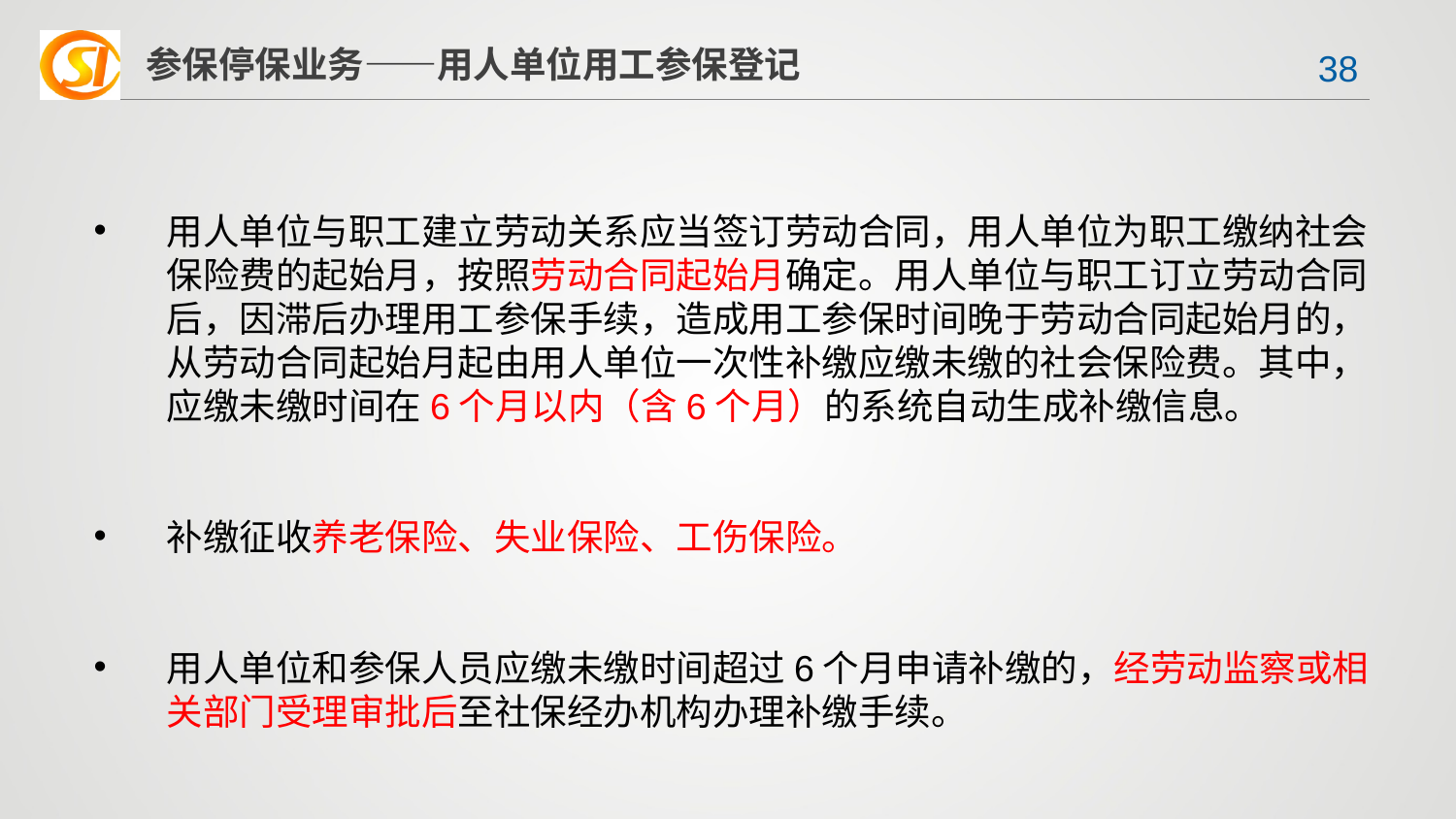

参保停保业务——用人单位用工参保登记

用人单位与职工建立劳动关系应当签订劳动合同，用人单位为职工缴纳社会保险费的起始月，按照劳动合同起始月确定。用人单位与职工订立劳动合同后，因滞后办理用工参保手续，造成用工参保时间晚于劳动合同起始月的，从劳动合同起始月起由用人单位一次性补缴应缴未缴的社会保险费。其中，应缴未缴时间在6个月以内（含6个月）的系统自动生成补缴信息。

补缴征收养老保险、失业保险、工伤保险。

用人单位和参保人员应缴未缴时间超过6个月申请补缴的，经劳动监察或相关部门受理审批后至社保经办机构办理补缴手续。